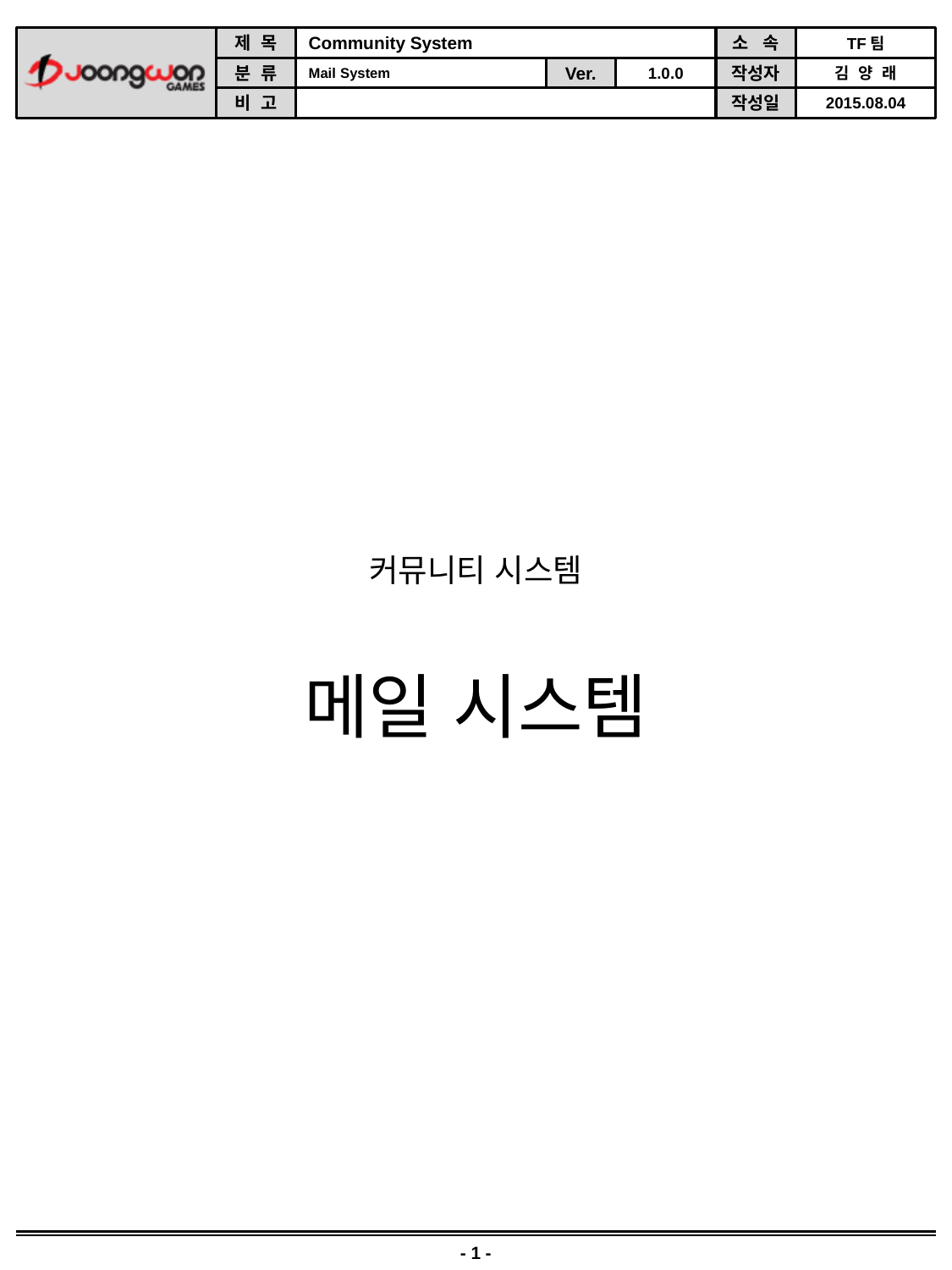

커뮤니티 시스템

메일 시스템
- 1 -